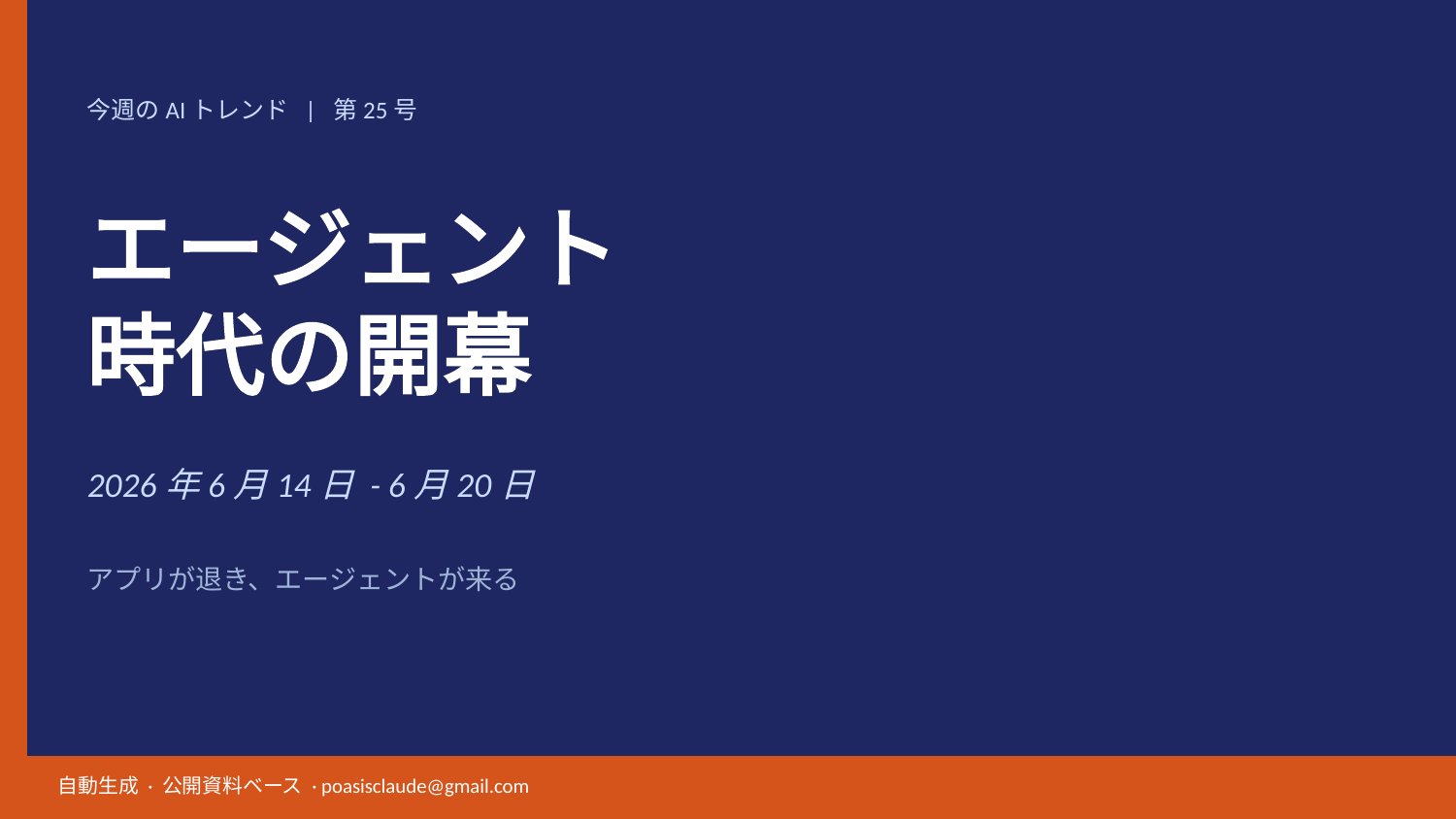

今週のAIトレンド  |  第25号
エージェント
時代の開幕
2026年6月14日 - 6月20日
アプリが退き、エージェントが来る

自動生成 · 公開資料ベース · poasisclaude@gmail.com